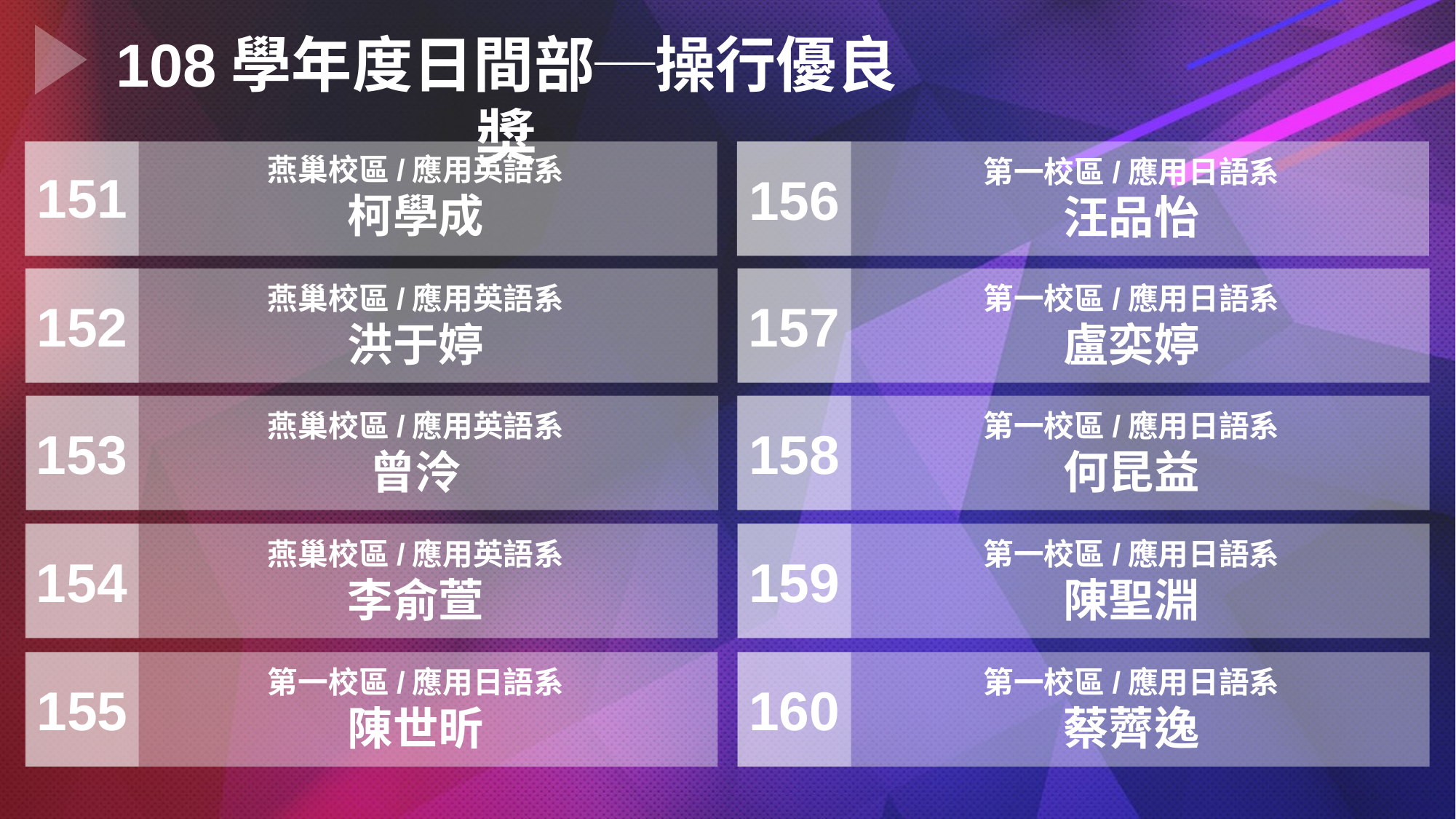

108學年度日間部─操行優良獎

燕巢校區/應用英語系
柯學成
第一校區/應用日語系
汪品怡
151
156

燕巢校區/應用英語系
洪于婷
第一校區/應用日語系
盧奕婷
157
152

燕巢校區/應用英語系
曾泠
第一校區/應用日語系
何昆益
158
153

燕巢校區/應用英語系
李俞萱
第一校區/應用日語系
陳聖淵
154
159

第一校區/應用日語系
陳世昕
第一校區/應用日語系
蔡薺逸
155
160